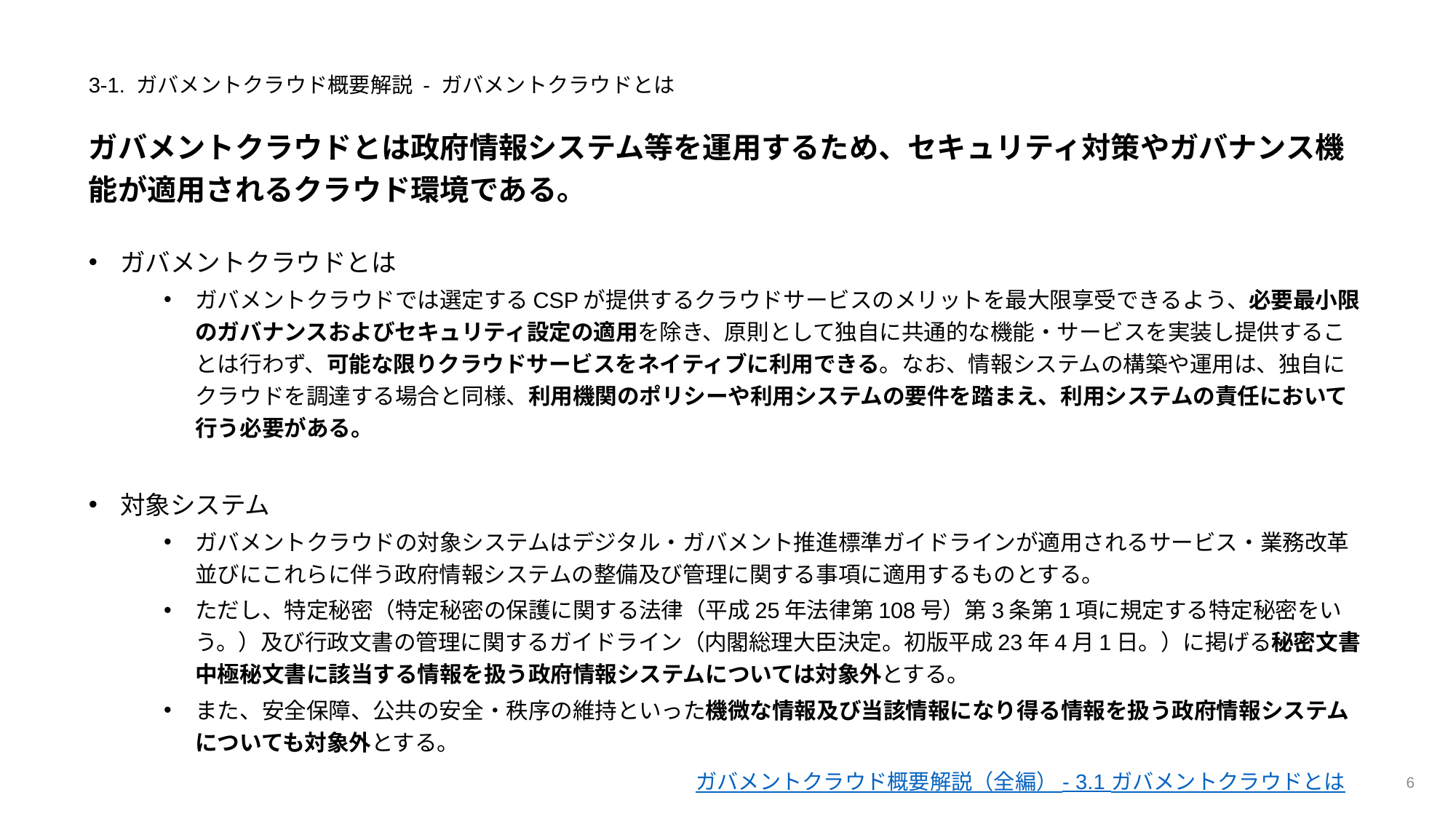

# 3-1. ガバメントクラウド概要解説 - ガバメントクラウドとは
ガバメントクラウドとは政府情報システム等を運用するため、セキュリティ対策やガバナンス機能が適用されるクラウド環境である。
ガバメントクラウドとは
ガバメントクラウドでは選定するCSPが提供するクラウドサービスのメリットを最大限享受できるよう、必要最小限のガバナンスおよびセキュリティ設定の適用を除き、原則として独自に共通的な機能・サービスを実装し提供することは行わず、可能な限りクラウドサービスをネイティブに利用できる。なお、情報システムの構築や運用は、独自にクラウドを調達する場合と同様、利用機関のポリシーや利用システムの要件を踏まえ、利用システムの責任において行う必要がある。

対象システム
ガバメントクラウドの対象システムはデジタル・ガバメント推進標準ガイドラインが適用されるサービス・業務改革並びにこれらに伴う政府情報システムの整備及び管理に関する事項に適用するものとする。
ただし、特定秘密（特定秘密の保護に関する法律（平成25年法律第108号）第3条第1項に規定する特定秘密をいう。）及び行政文書の管理に関するガイドライン（内閣総理大臣決定。初版平成23年4月1日。）に掲げる秘密文書中極秘文書に該当する情報を扱う政府情報システムについては対象外とする。
また、安全保障、公共の安全・秩序の維持といった機微な情報及び当該情報になり得る情報を扱う政府情報システムについても対象外とする。
6
ガバメントクラウド概要解説（全編） - 3.1 ガバメントクラウドとは